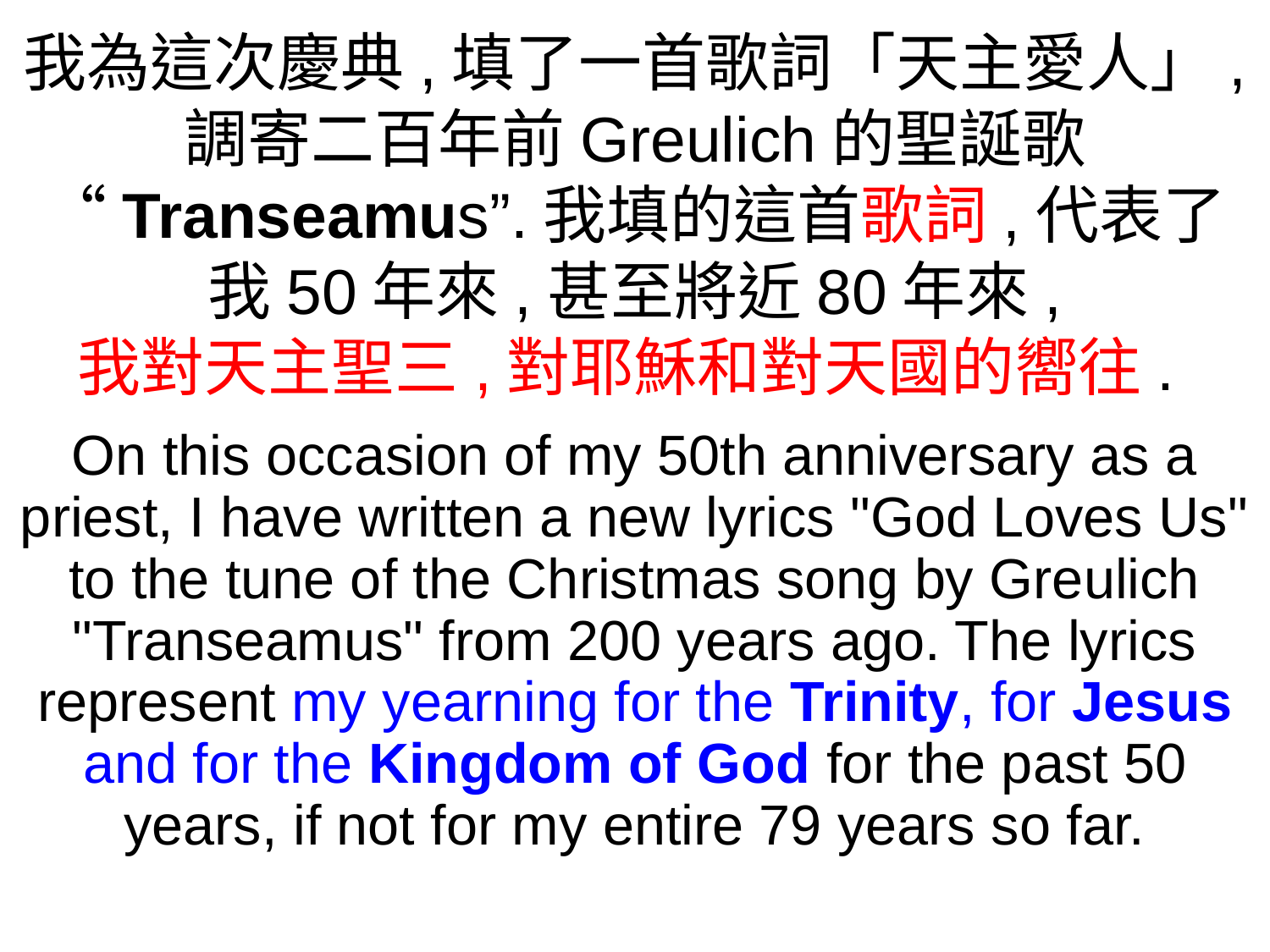

我為這次慶典,填了一首歌詞「天主愛人」,
調寄二百年前Greulich的聖誕歌 “Transeamus”.我填的這首歌詞,代表了
我50年來,甚至將近80年來,
我對天主聖三,對耶穌和對天國的嚮往.
On this occasion of my 50th anniversary as a priest, I have written a new lyrics "God Loves Us" to the tune of the Christmas song by Greulich "Transeamus" from 200 years ago. The lyrics represent my yearning for the Trinity, for Jesus and for the Kingdom of God for the past 50 years, if not for my entire 79 years so far.